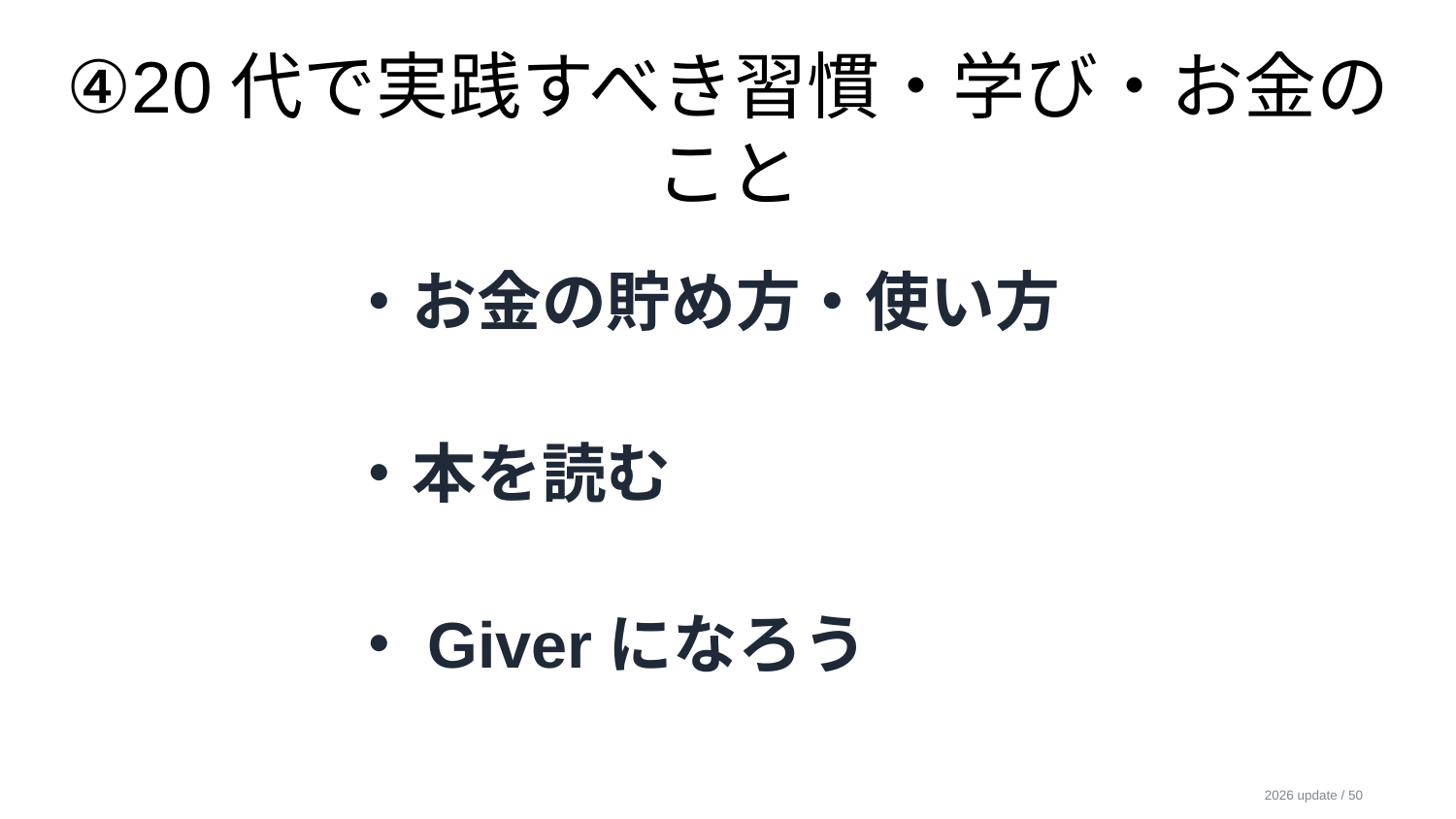

# ④20代で実践すべき習慣・学び・お金のこと
・お金の貯め方・使い方
・本を読む
・Giverになろう
2026 update / 50